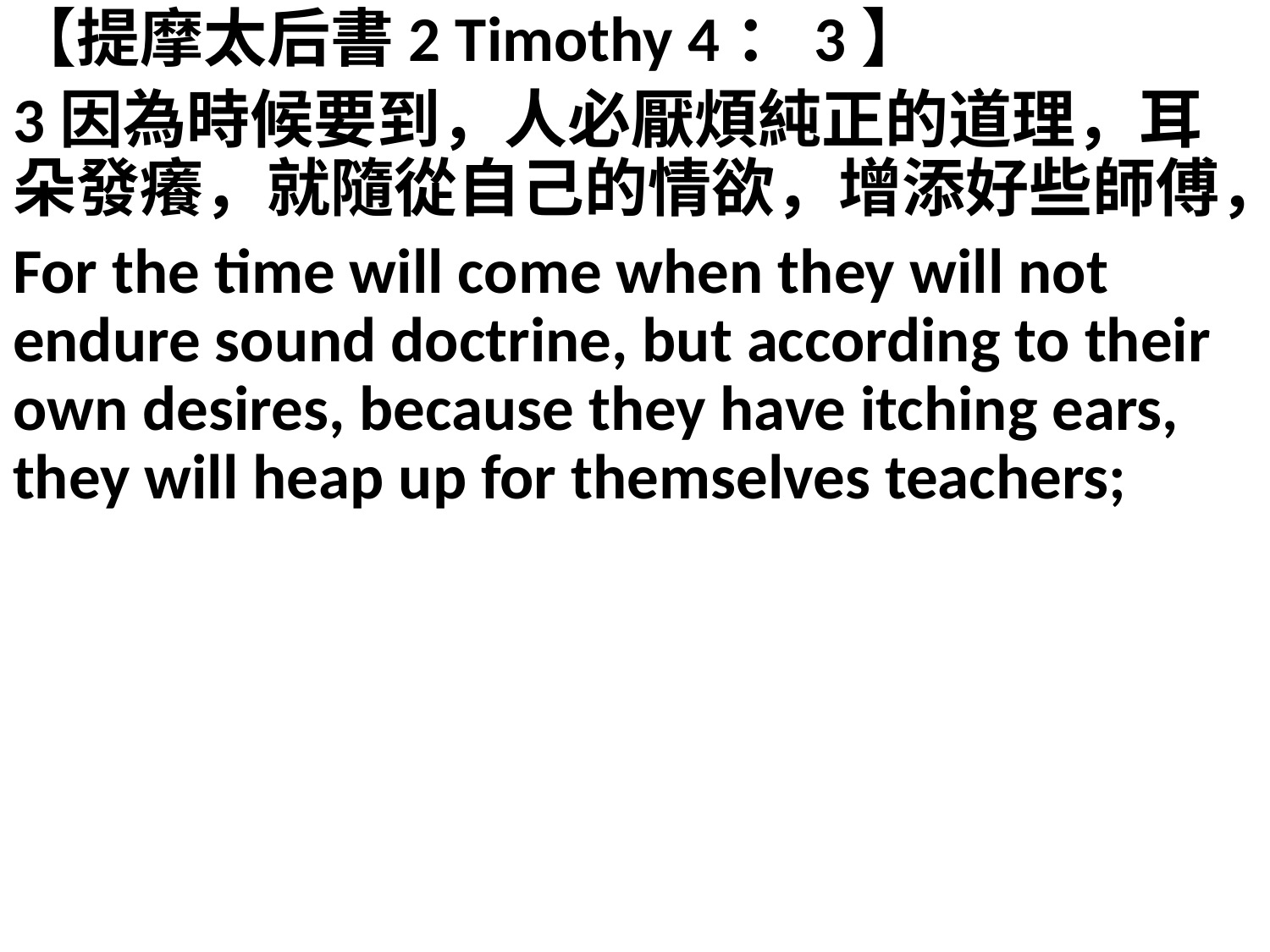

【提摩太后書2 Timothy 4：3】
3因為時候要到，人必厭煩純正的道理，耳朵發癢，就隨從自己的情欲，增添好些師傅，
For the time will come when they will not endure sound doctrine, but according to their own desires, because they have itching ears, they will heap up for themselves teachers;